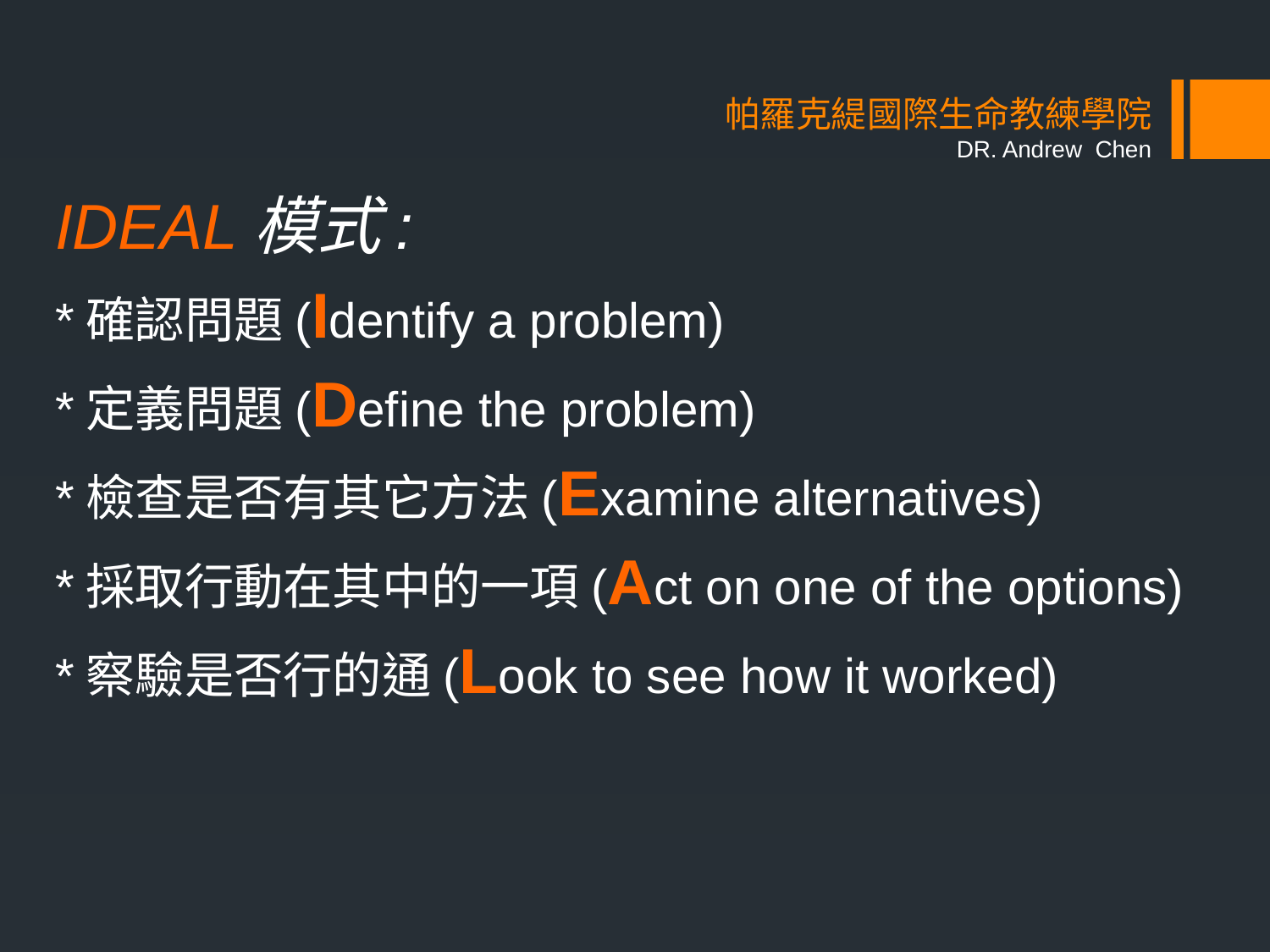

# 帕羅克緹國際生命教練學院 DR. Andrew  Chen
IDEAL模式:
*確認問題(Identify a problem)
*定義問題(Define the problem)
*檢查是否有其它方法(Examine alternatives)
*採取行動在其中的一項(Act on one of the options)
*察驗是否行的通(Look to see how it worked)